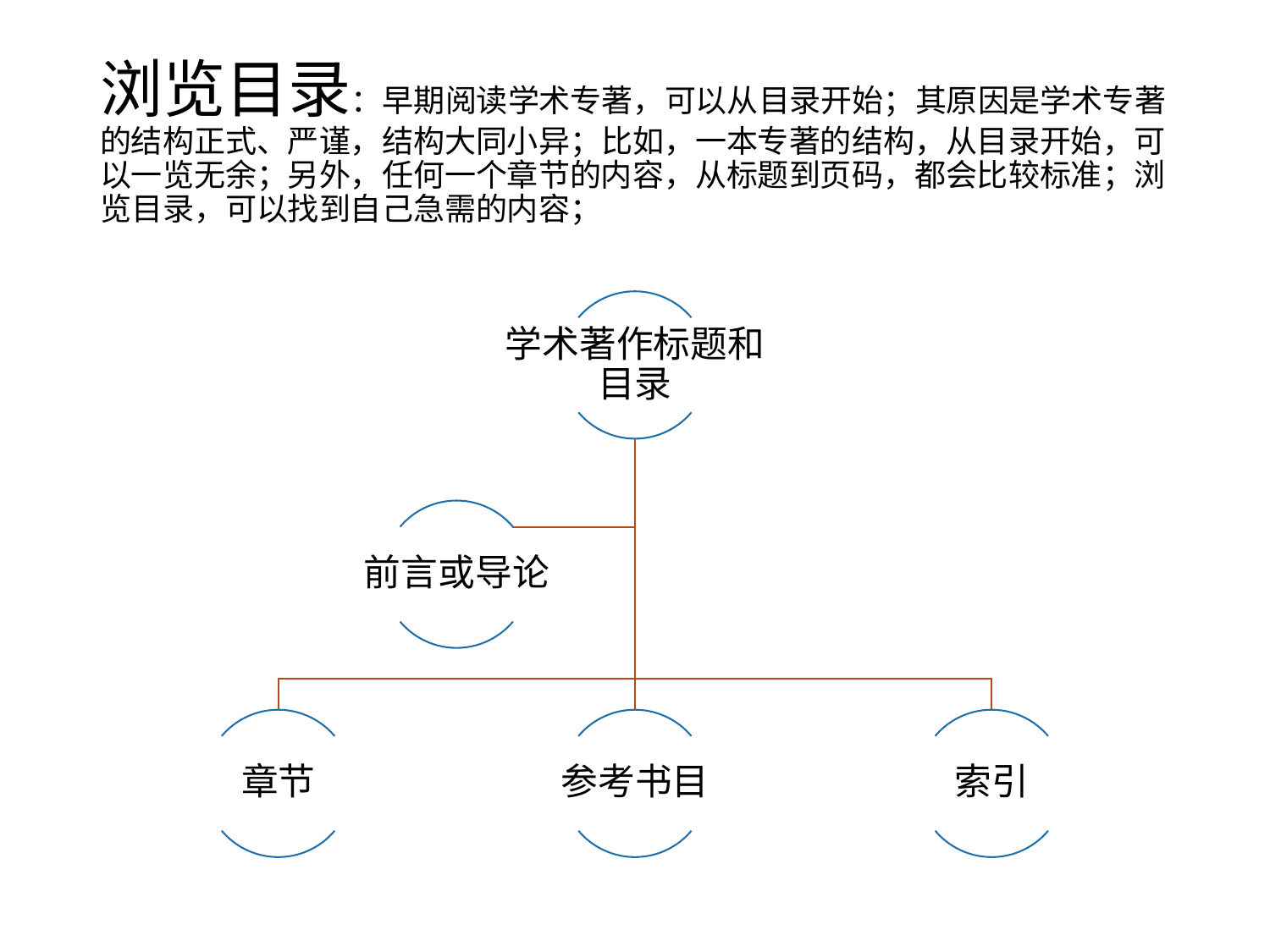

# 浏览目录：早期阅读学术专著，可以从目录开始；其原因是学术专著的结构正式、严谨，结构大同小异；比如，一本专著的结构，从目录开始，可以一览无余；另外，任何一个章节的内容，从标题到页码，都会比较标准；浏览目录，可以找到自己急需的内容；
学术著作标题和目录
章节
参考书目
索引
前言或导论